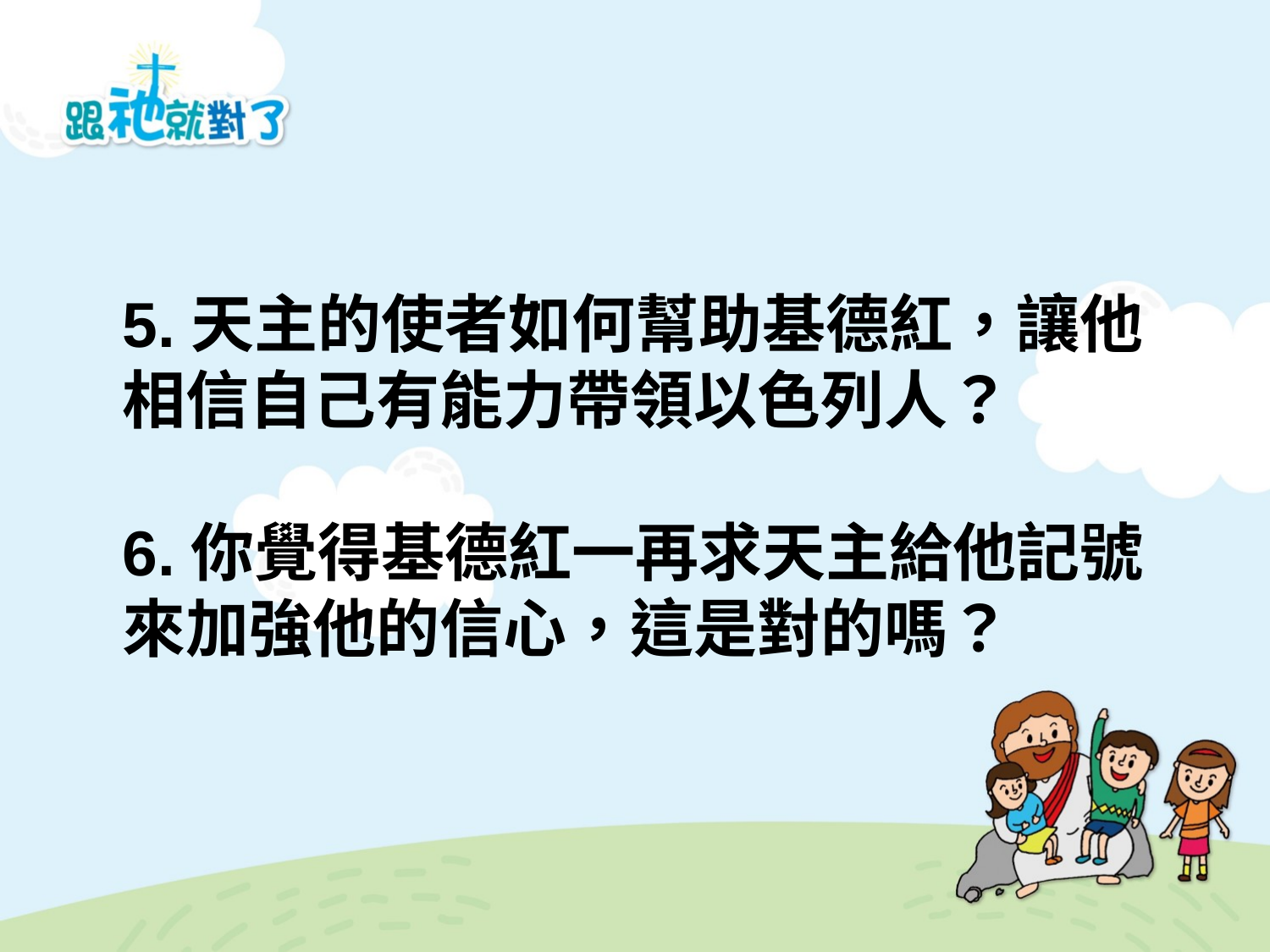

5.天主的使者如何幫助基德紅，讓他相信自己有能力帶領以色列人？

6.你覺得基德紅一再求天主給他記號來加強他的信心，這是對的嗎？